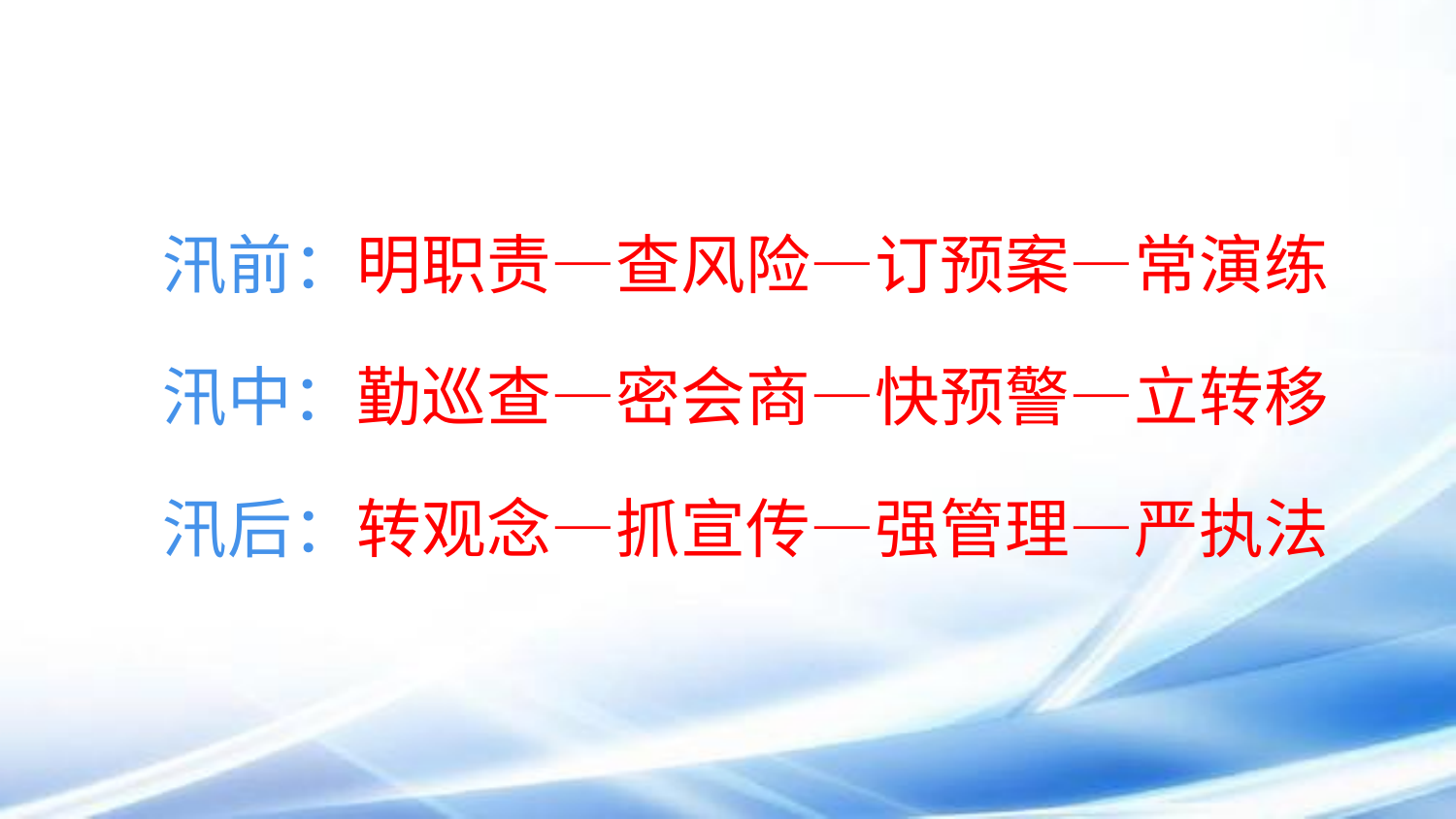

汛前：明职责—查风险—订预案—常演练
汛中：勤巡查—密会商—快预警—立转移
汛后：转观念—抓宣传—强管理—严执法